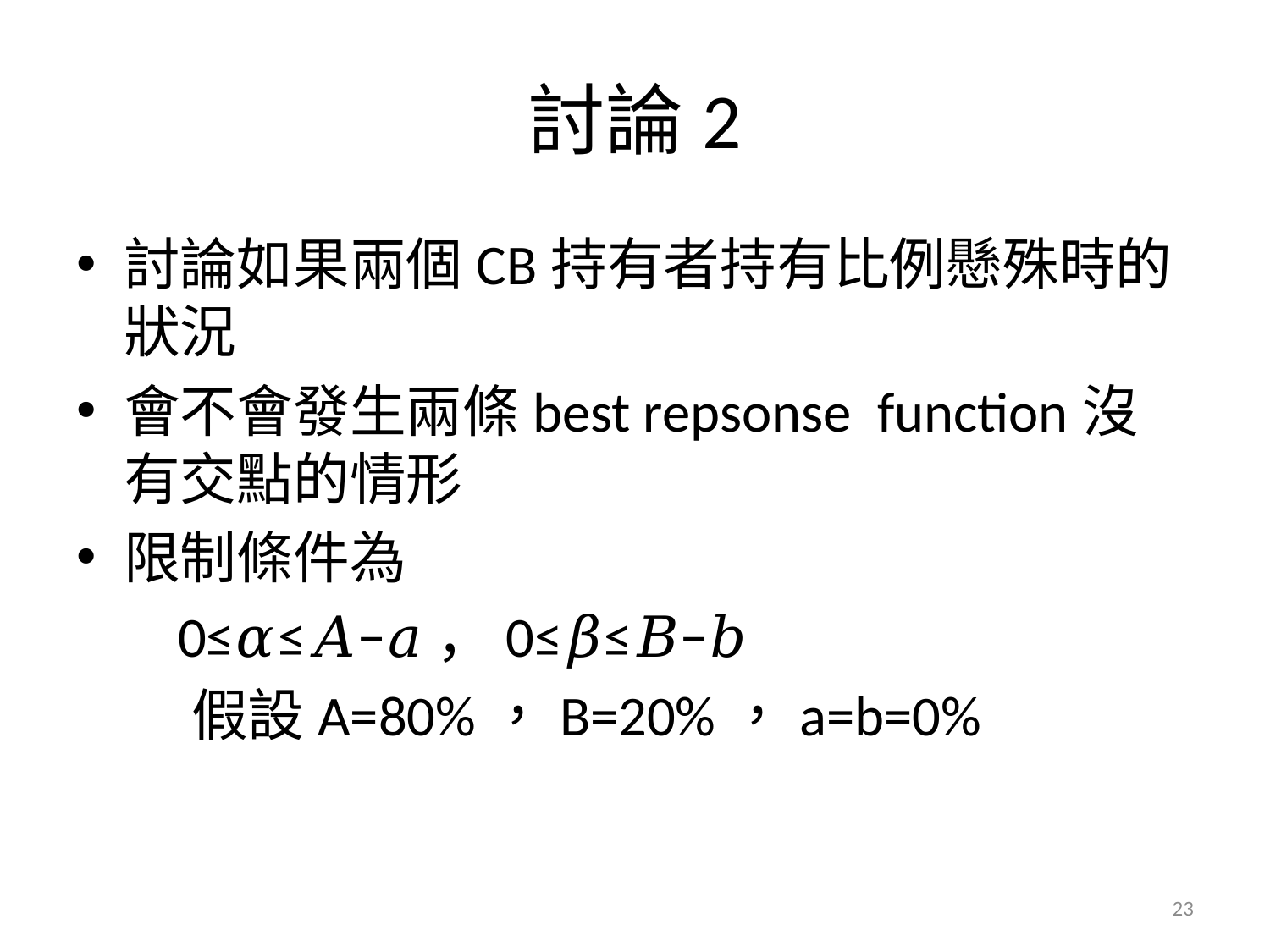

# 討論2
討論如果兩個CB持有者持有比例懸殊時的狀況
會不會發生兩條best repsonse  function沒有交點的情形
限制條件為
        0≤𝛼≤𝐴−𝑎，0≤𝛽≤𝐵−𝑏
        假設A=80%，B=20%，a=b=0%

23